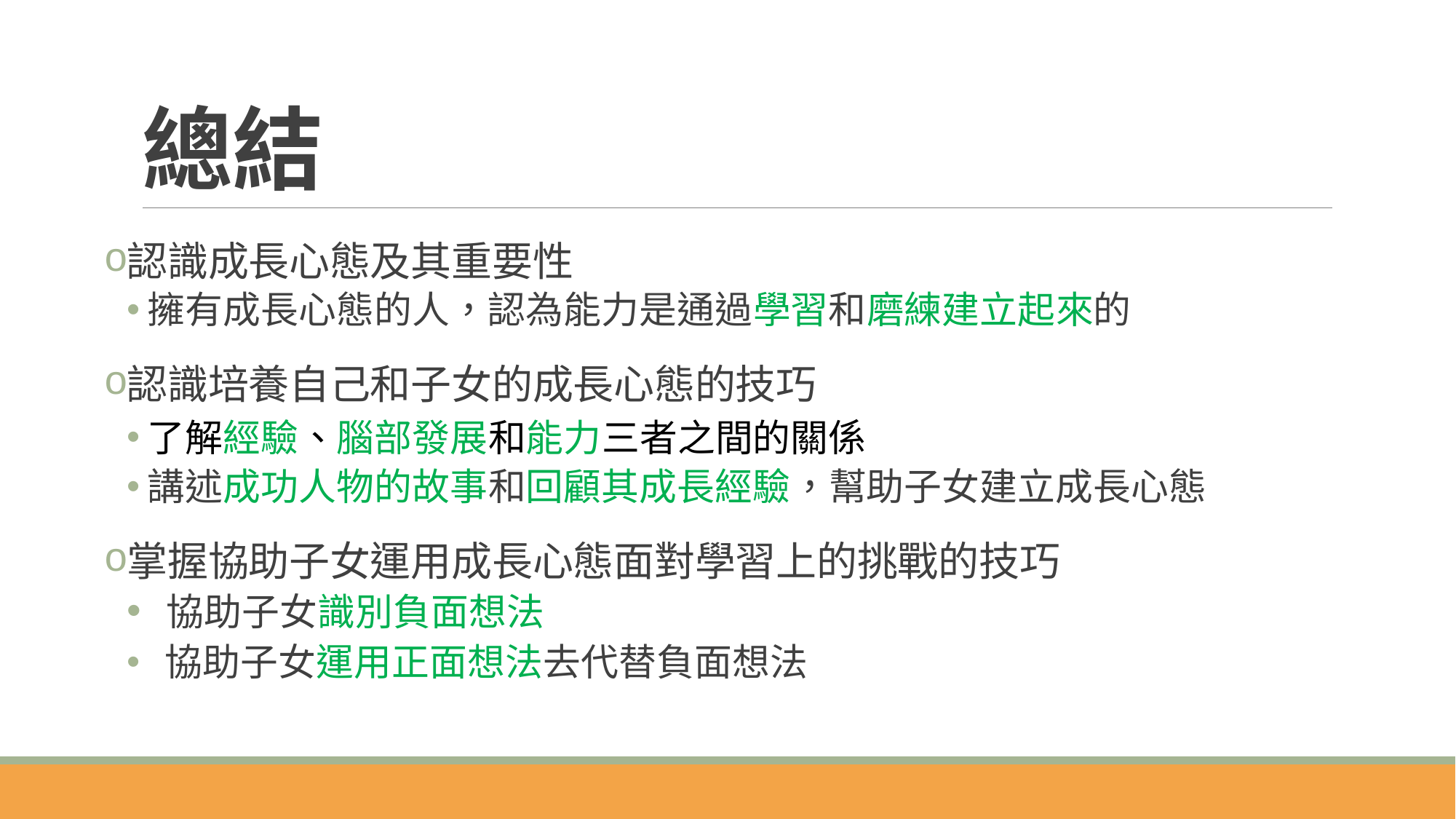

# 總結
認識成長心態及其重要性
擁有成長心態的人，認為能力是通過學習和磨練建立起來的
認識培養自己和子女的成長心態的技巧
了解經驗、腦部發展和能力三者之間的關係
講述成功人物的故事和回顧其成長經驗，幫助子女建立成長心態
掌握協助子女運用成長心態面對學習上的挑戰的技巧
 協助子女識別負面想法
 協助子女運用正面想法去代替負面想法